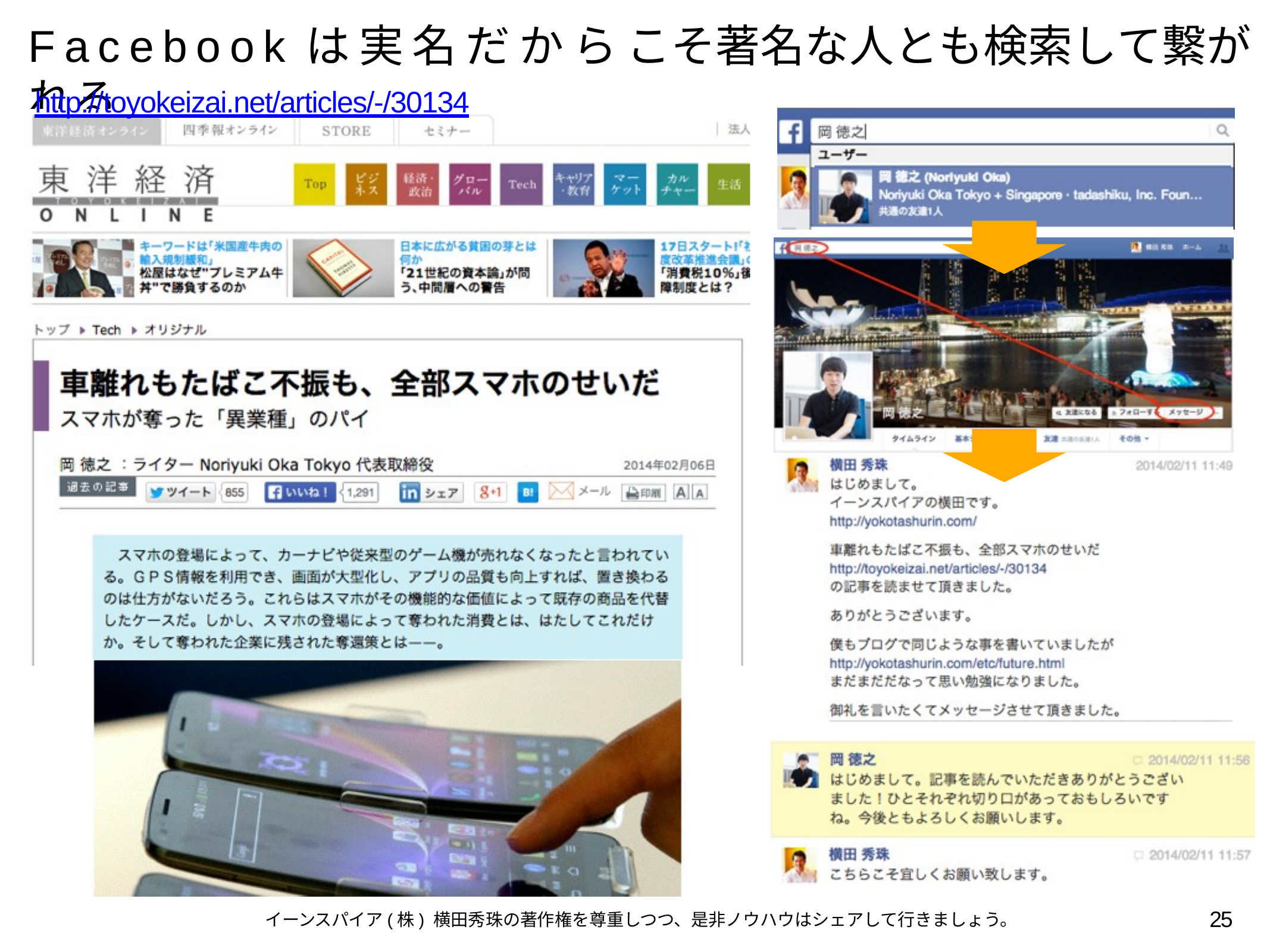

# Facebookは実名だからこそ著名な人とも検索して繋がれる
http://toyokeizai.net/articles/-/30134

25
イーンスパイア(株) 横田秀珠の著作権を尊重しつつ、是非ノウハウはシェアして行きましょう。